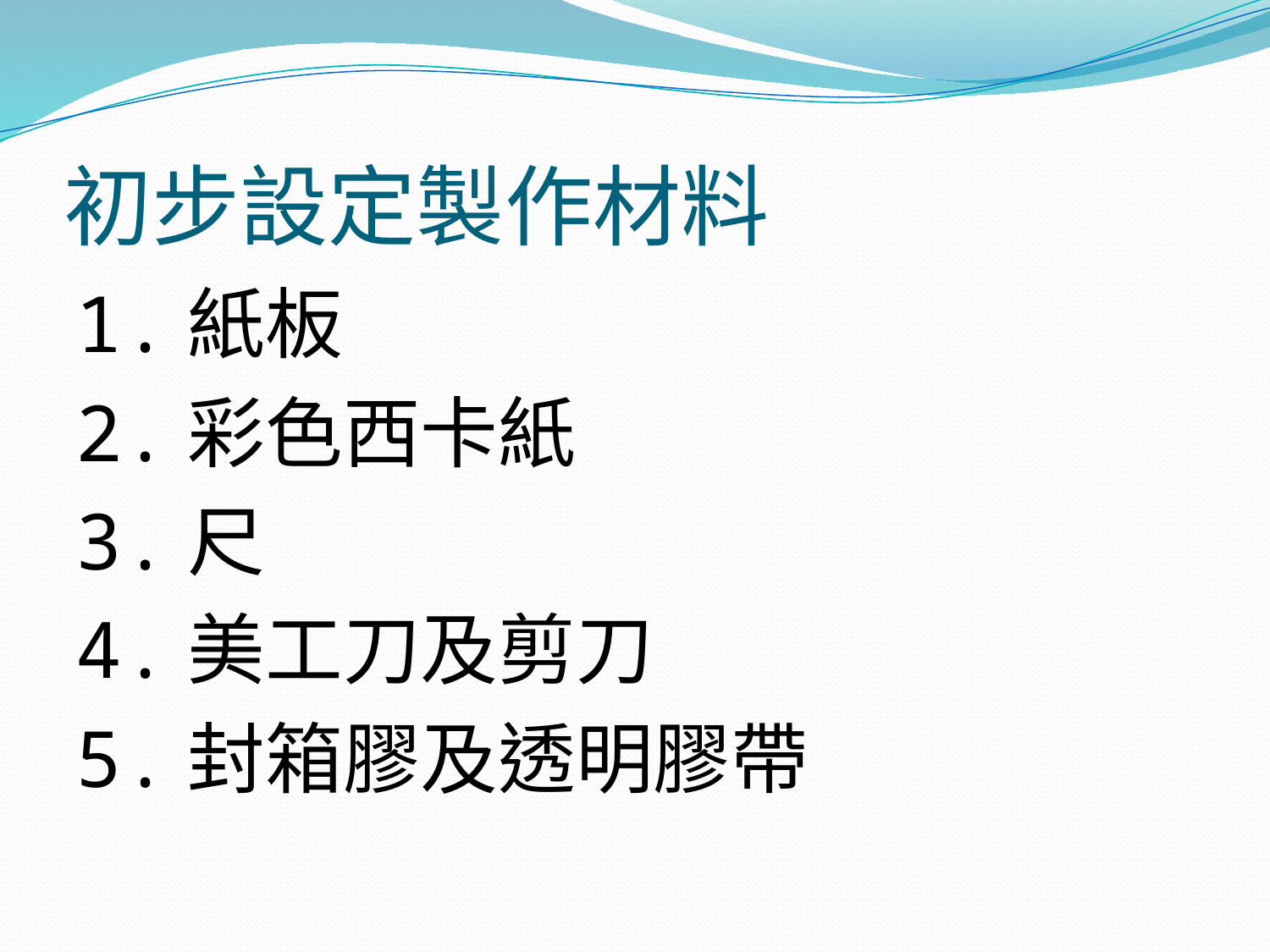

# 初步設定製作材料
1.紙板
2.彩色西卡紙
3.尺
4.美工刀及剪刀
5.封箱膠及透明膠帶